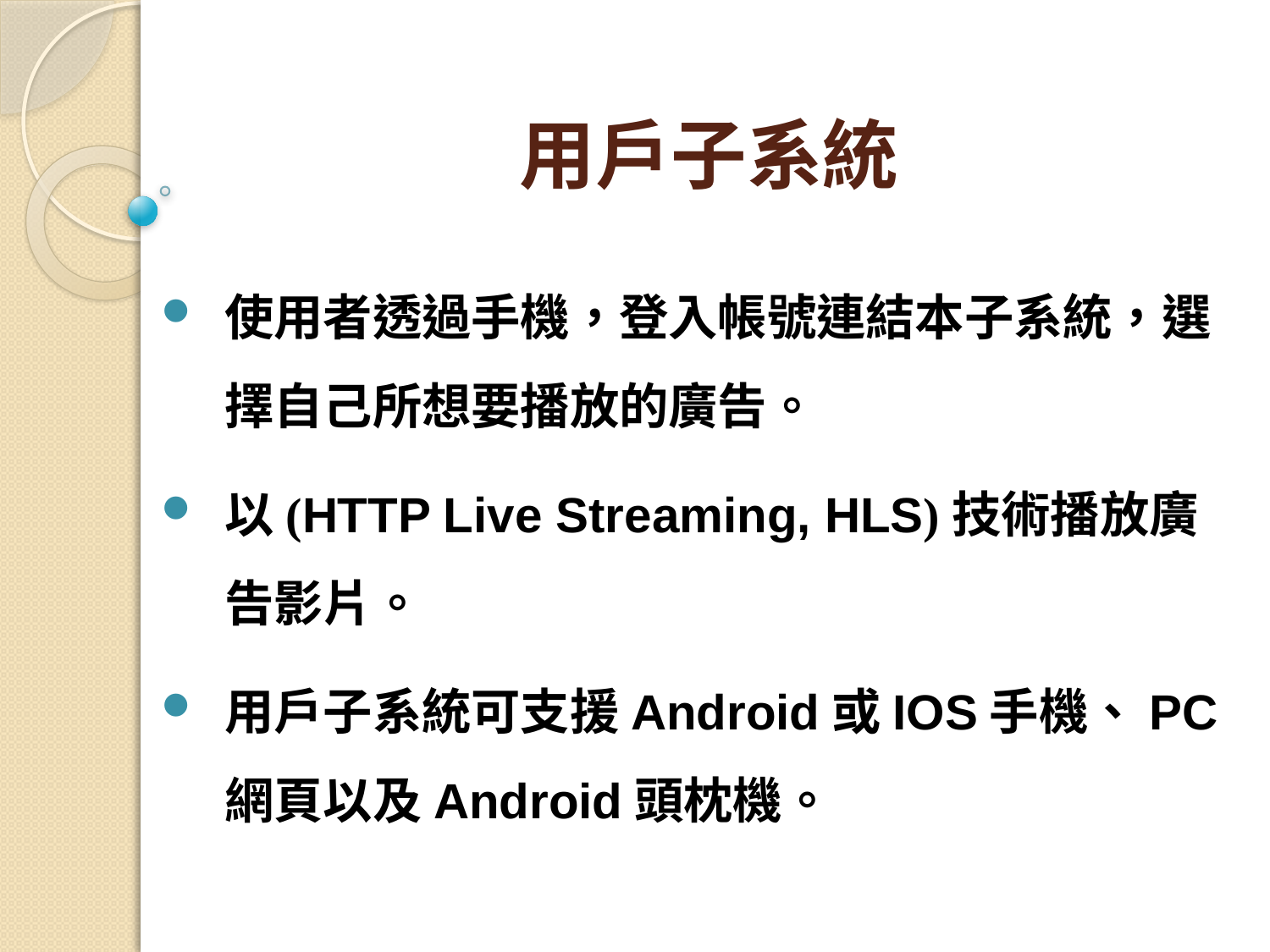

# 用戶子系統
使用者透過手機，登入帳號連結本子系統，選擇自己所想要播放的廣告。
以(HTTP Live Streaming, HLS)技術播放廣告影片。
用戶子系統可支援Android或IOS手機、PC網頁以及Android頭枕機。